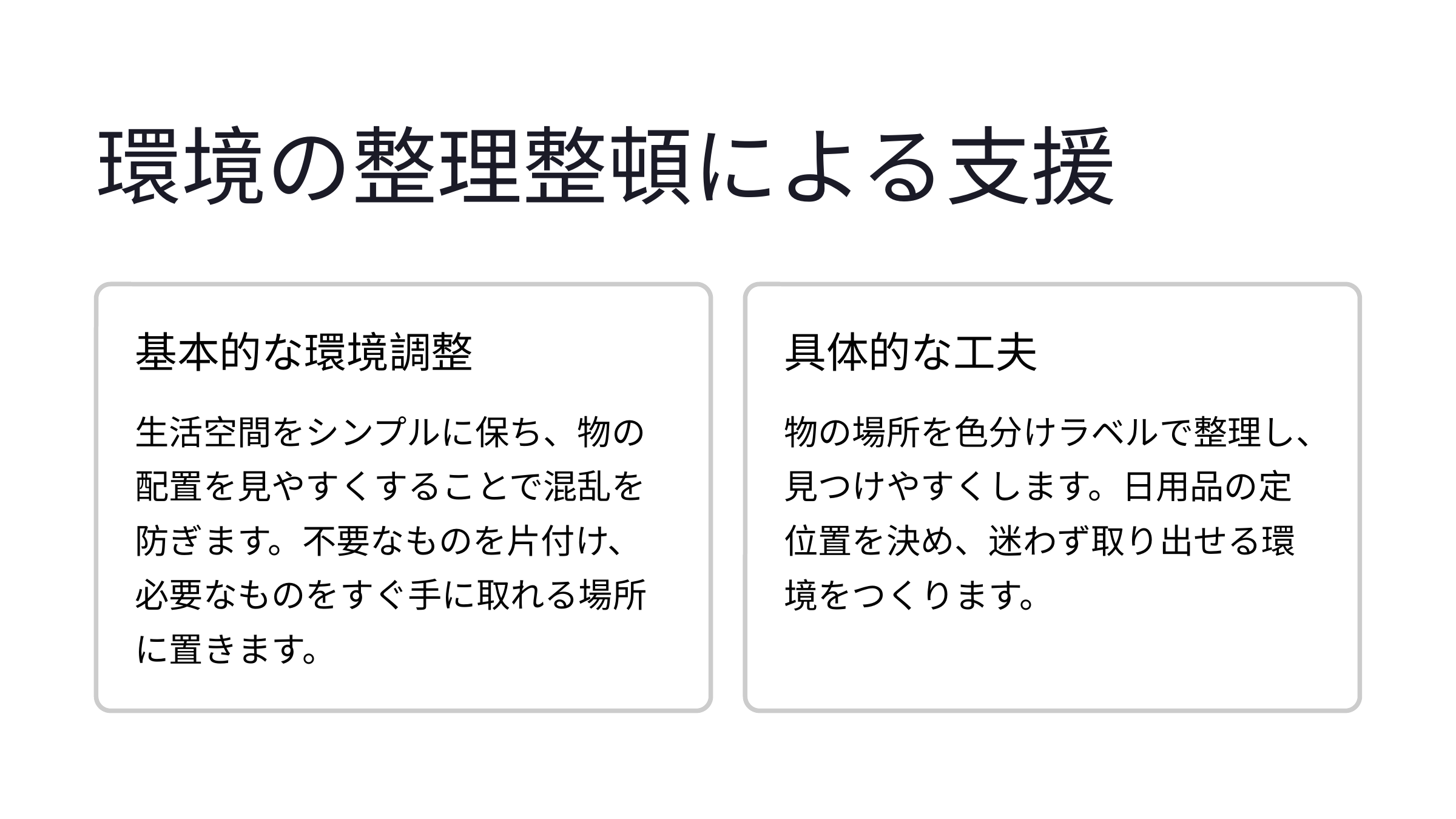

環境の整理整頓による支援

基本的な環境調整
具体的な工夫
生活空間をシンプルに保ち、物の配置を見やすくすることで混乱を防ぎます。不要なものを片付け、必要なものをすぐ手に取れる場所に置きます。
物の場所を色分けラベルで整理し、見つけやすくします。日用品の定位置を決め、迷わず取り出せる環境をつくります。